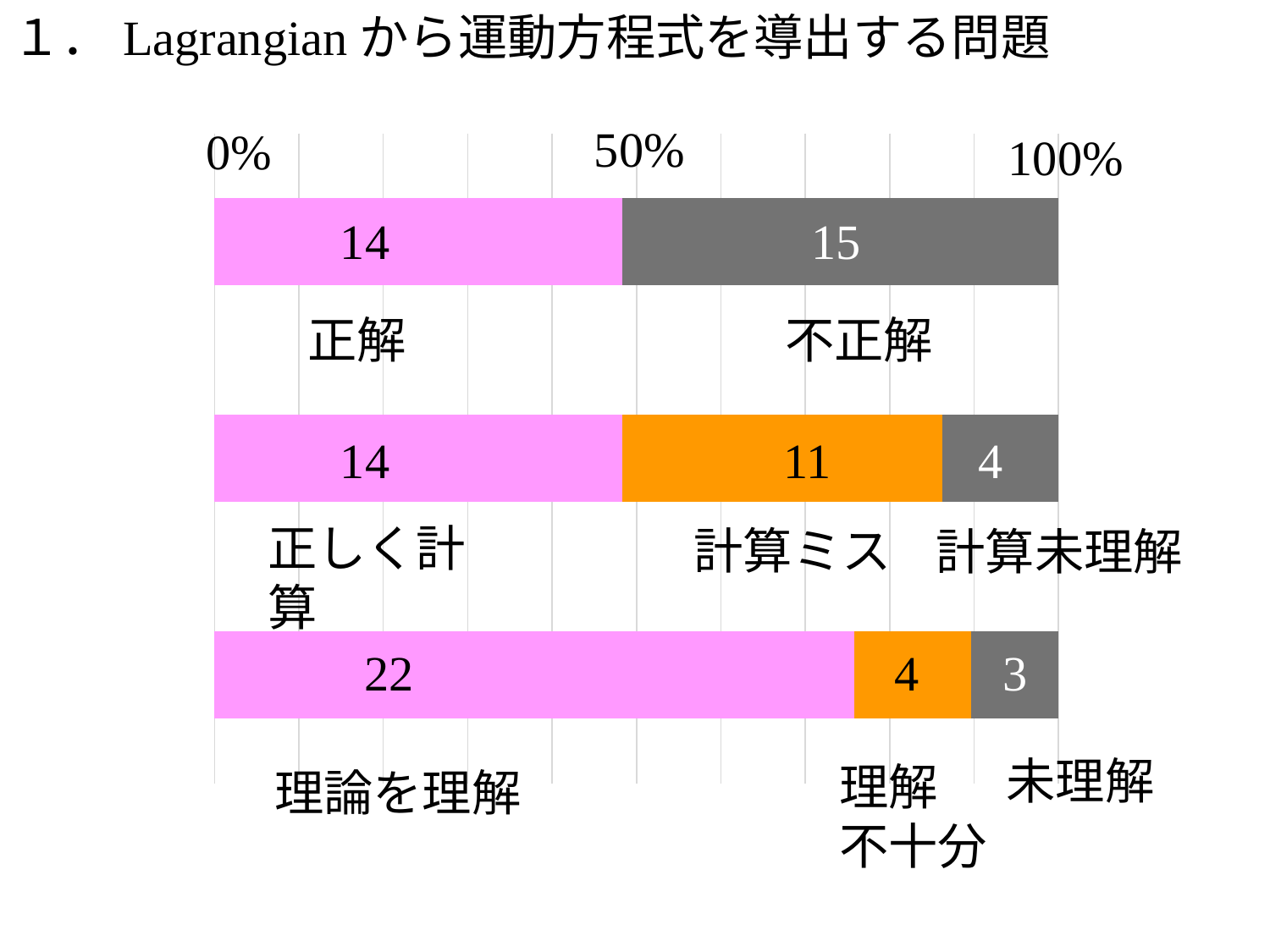

１．Lagrangianから運動方程式を導出する問題
50%

### Chart

| Category |  |  |  |
|---|---|---|---|
0%
100%
14
15
正解
不正解
14
11
4
正しく計算
計算ミス
計算未理解
22
4
3
未理解
理解
不十分
理論を理解